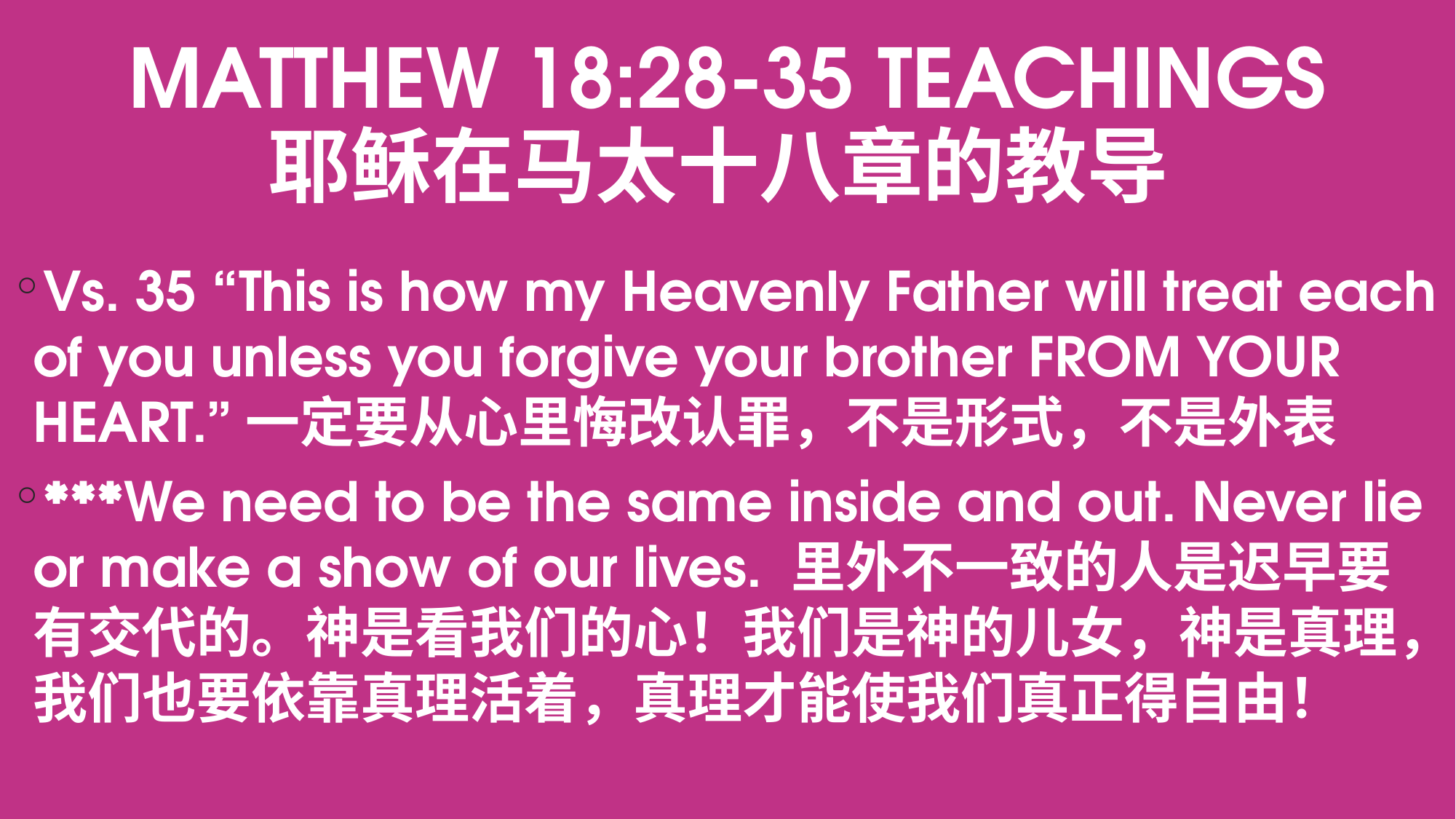

# MATTHEW 18:28-35 TEACHINGS 耶稣在马太十八章的教导
Vs. 35 “This is how my Heavenly Father will treat each of you unless you forgive your brother FROM YOUR HEART.”一定要从心里悔改认罪，不是形式，不是外表
***We need to be the same inside and out. Never lie or make a show of our lives. 里外不一致的人是迟早要有交代的。神是看我们的心！我们是神的儿女，神是真理，我们也要依靠真理活着，真理才能使我们真正得自由！